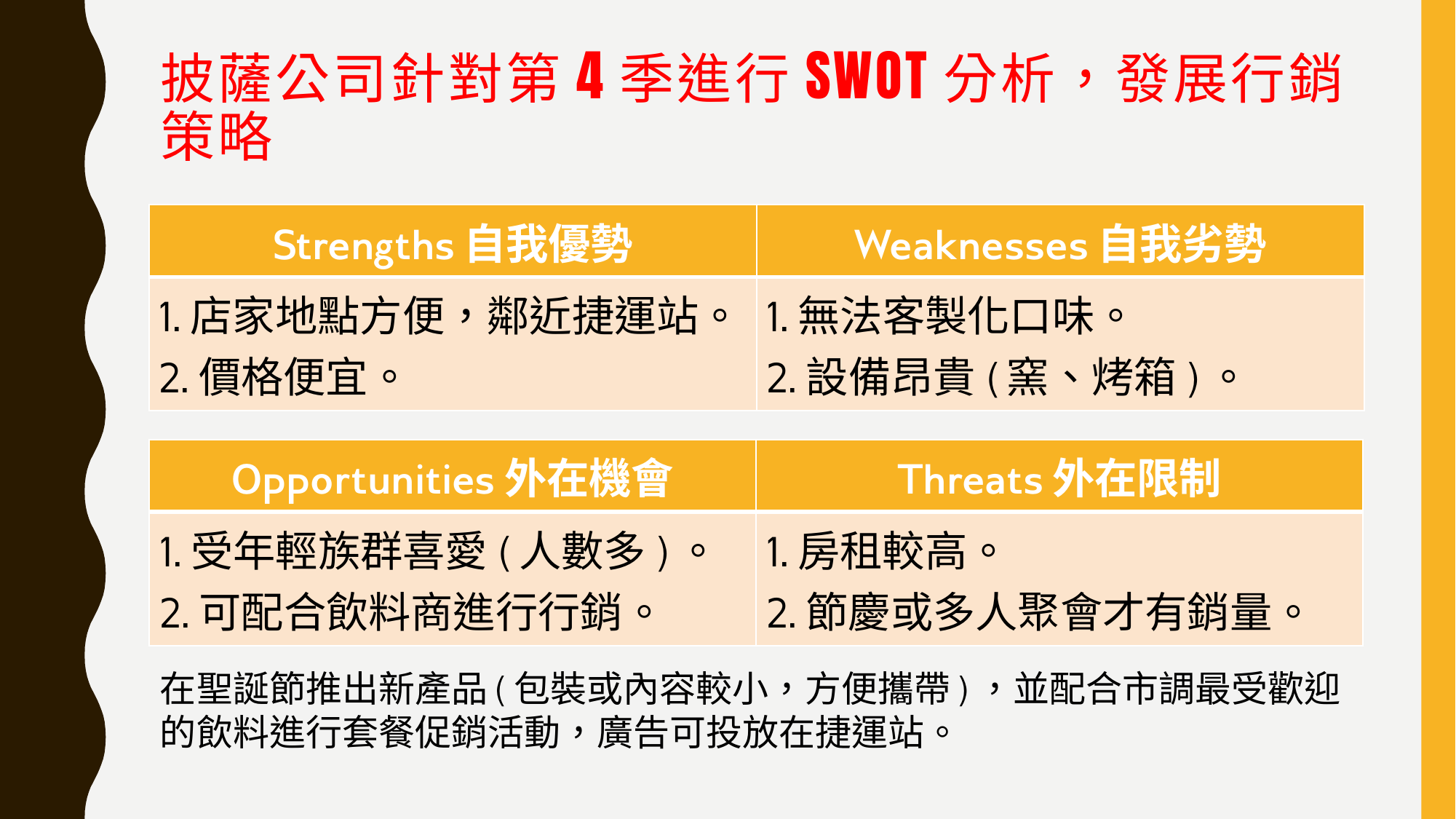

# 披薩公司針對第4季進行SWOT分析，發展行銷策略
| Strengths自我優勢 | Weaknesses自我劣勢 |
| --- | --- |
| 1.店家地點方便，鄰近捷運站。 2.價格便宜。 | 1.無法客製化口味。 2.設備昂貴(窯、烤箱)。 |
| Opportunities外在機會 | Threats外在限制 |
| --- | --- |
| 1.受年輕族群喜愛(人數多)。 2.可配合飲料商進行行銷。 | 1.房租較高。 2.節慶或多人聚會才有銷量。 |
在聖誕節推出新產品(包裝或內容較小，方便攜帶)，並配合市調最受歡迎的飲料進行套餐促銷活動，廣告可投放在捷運站。